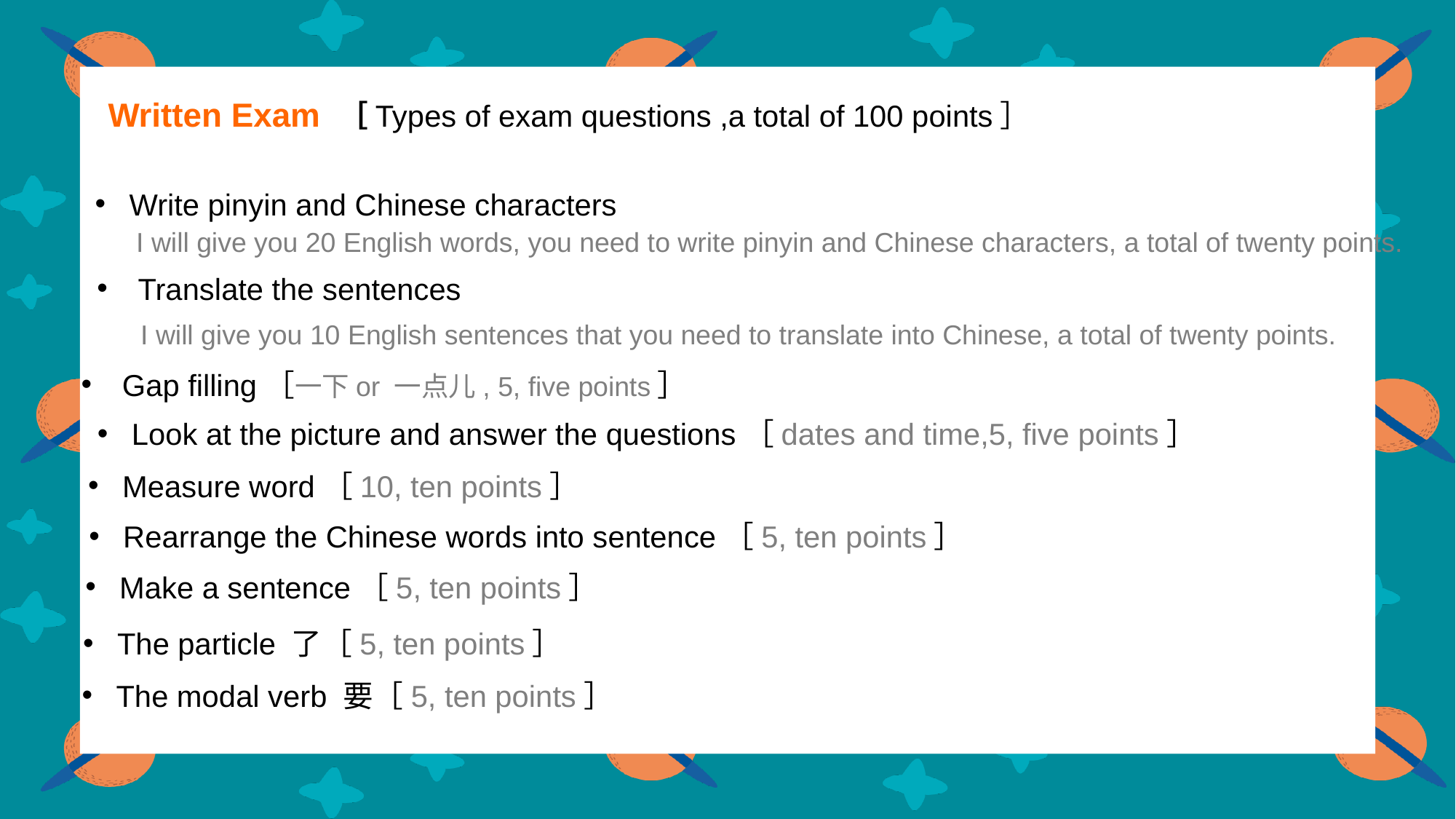

Written Exam ［Types of exam questions ,a total of 100 points］

Write pinyin and Chinese characters

I will give you 20 English words, you need to write pinyin and Chinese characters, a total of twenty points.
Translate the sentences
I will give you 10 English sentences that you need to translate into Chinese, a total of twenty points.
Gap filling［一下or 一点儿, 5, five points］
Look at the picture and answer the questions［dates and time,5, five points］
Measure word［10, ten points］
Rearrange the Chinese words into sentence［5, ten points］
Make a sentence［5, ten points］
The particle 了［5, ten points］
The modal verb 要［5, ten points］